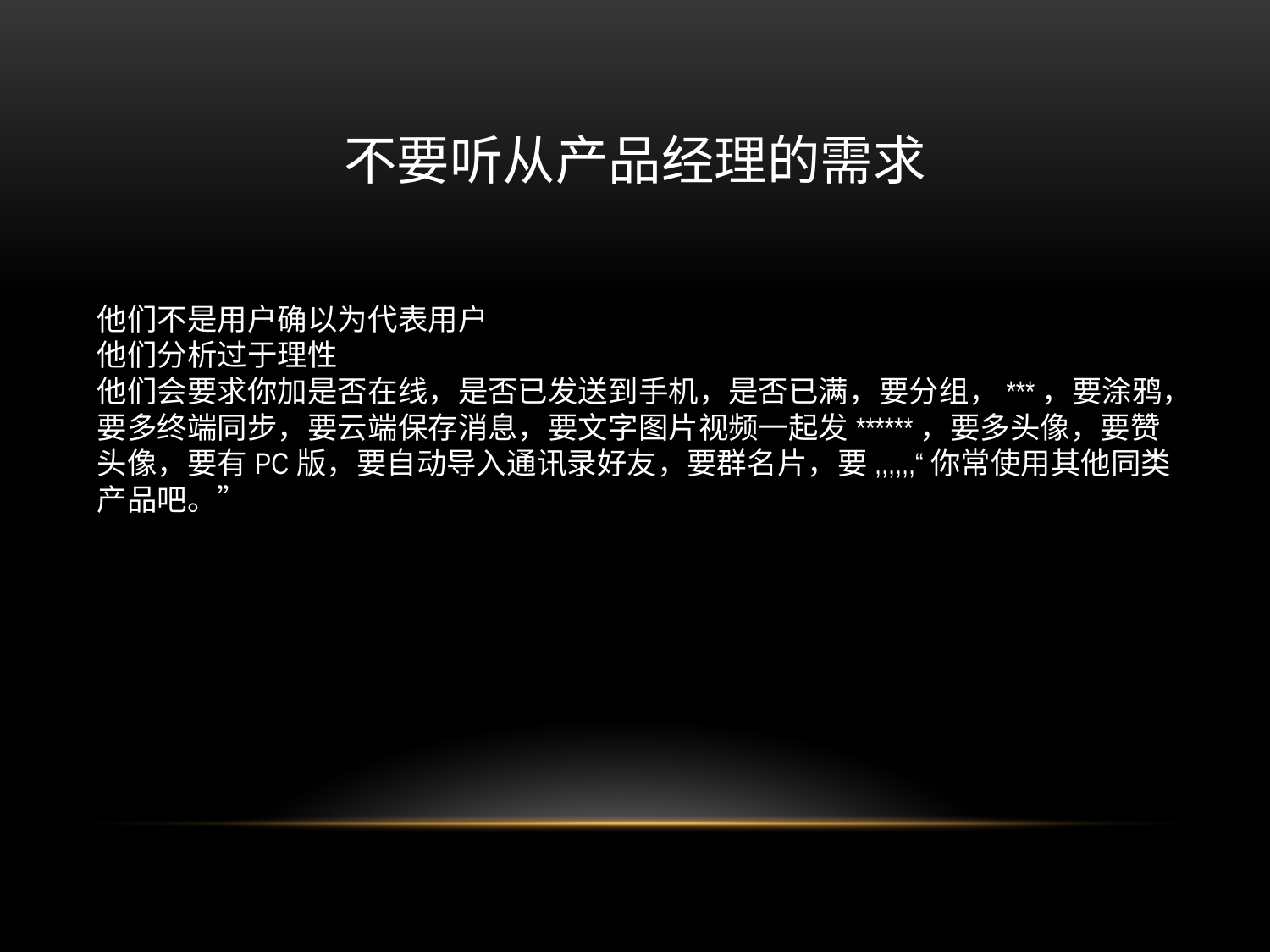

# 不要听从产品经理的需求

他们不是用户确以为代表用户
他们分析过于理性
他们会要求你加是否在线，是否已发送到手机，是否已满，要分组，***，要涂鸦，要多终端同步，要云端保存消息，要文字图片视频一起发******，要多头像，要赞头像，要有PC版，要自动导入通讯录好友，要群名片，要,,,,,,“你常使用其他同类产品吧。”